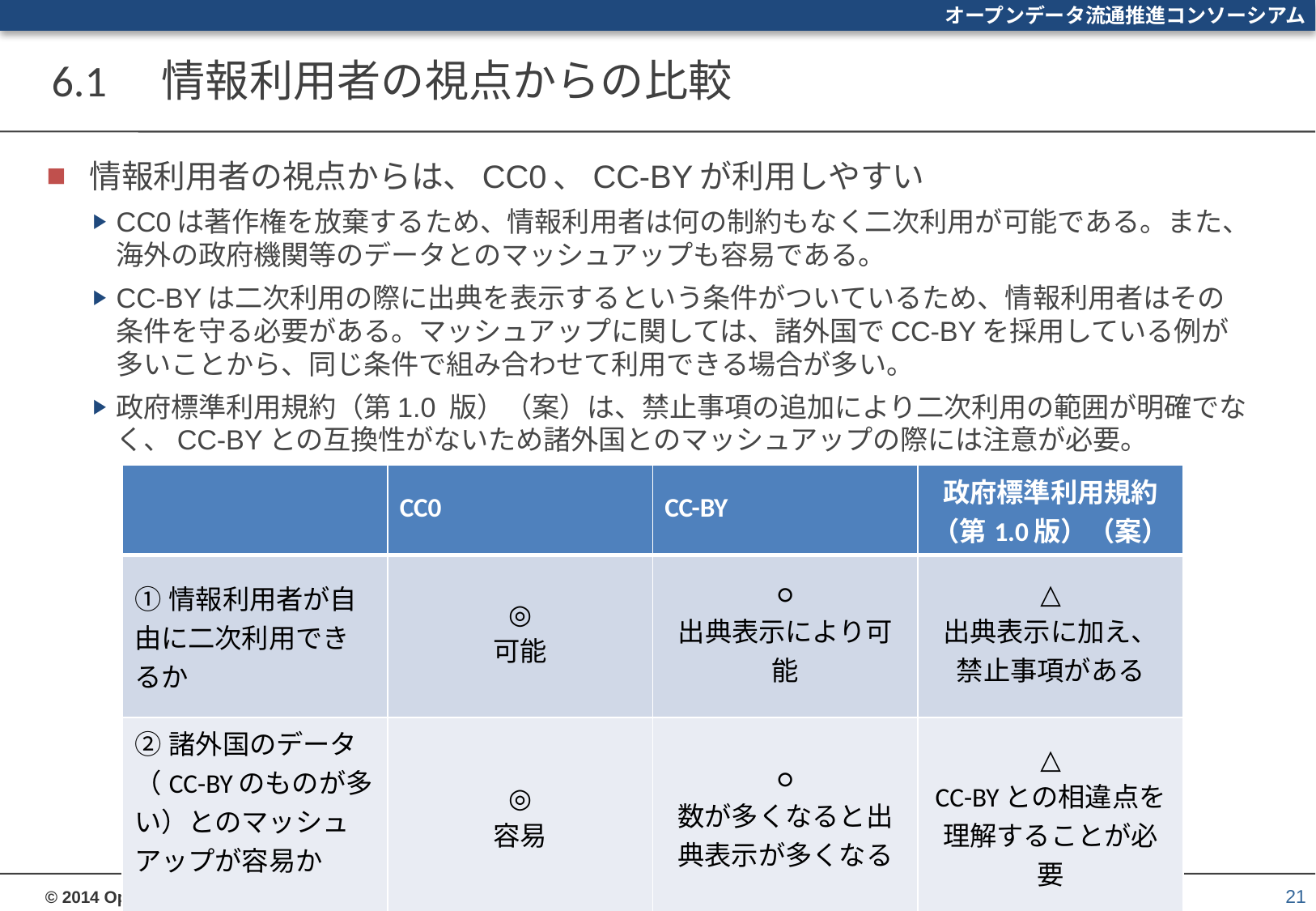

# 6.1　情報利用者の視点からの比較

情報利用者の視点からは、CC0、CC-BYが利用しやすい
CC0は著作権を放棄するため、情報利用者は何の制約もなく二次利用が可能である。また、海外の政府機関等のデータとのマッシュアップも容易である。
CC-BYは二次利用の際に出典を表示するという条件がついているため、情報利用者はその条件を守る必要がある。マッシュアップに関しては、諸外国でCC-BYを採用している例が多いことから、同じ条件で組み合わせて利用できる場合が多い。
政府標準利用規約（第1.0 版）（案）は、禁止事項の追加により二次利用の範囲が明確でなく、CC-BYとの互換性がないため諸外国とのマッシュアップの際には注意が必要。
|  | CC0 | CC-BY | 政府標準利用規約（第1.0版）（案） |
| --- | --- | --- | --- |
| ①情報利用者が自由に二次利用できるか | ◎ 可能 | ○ 出典表示により可能 | △ 出典表示に加え、禁止事項がある |
| ②諸外国のデータ（CC-BYのものが多い）とのマッシュアップが容易か | ◎ 容易 | ○ 数が多くなると出典表示が多くなる | △ CC-BYとの相違点を理解することが必要 |
21